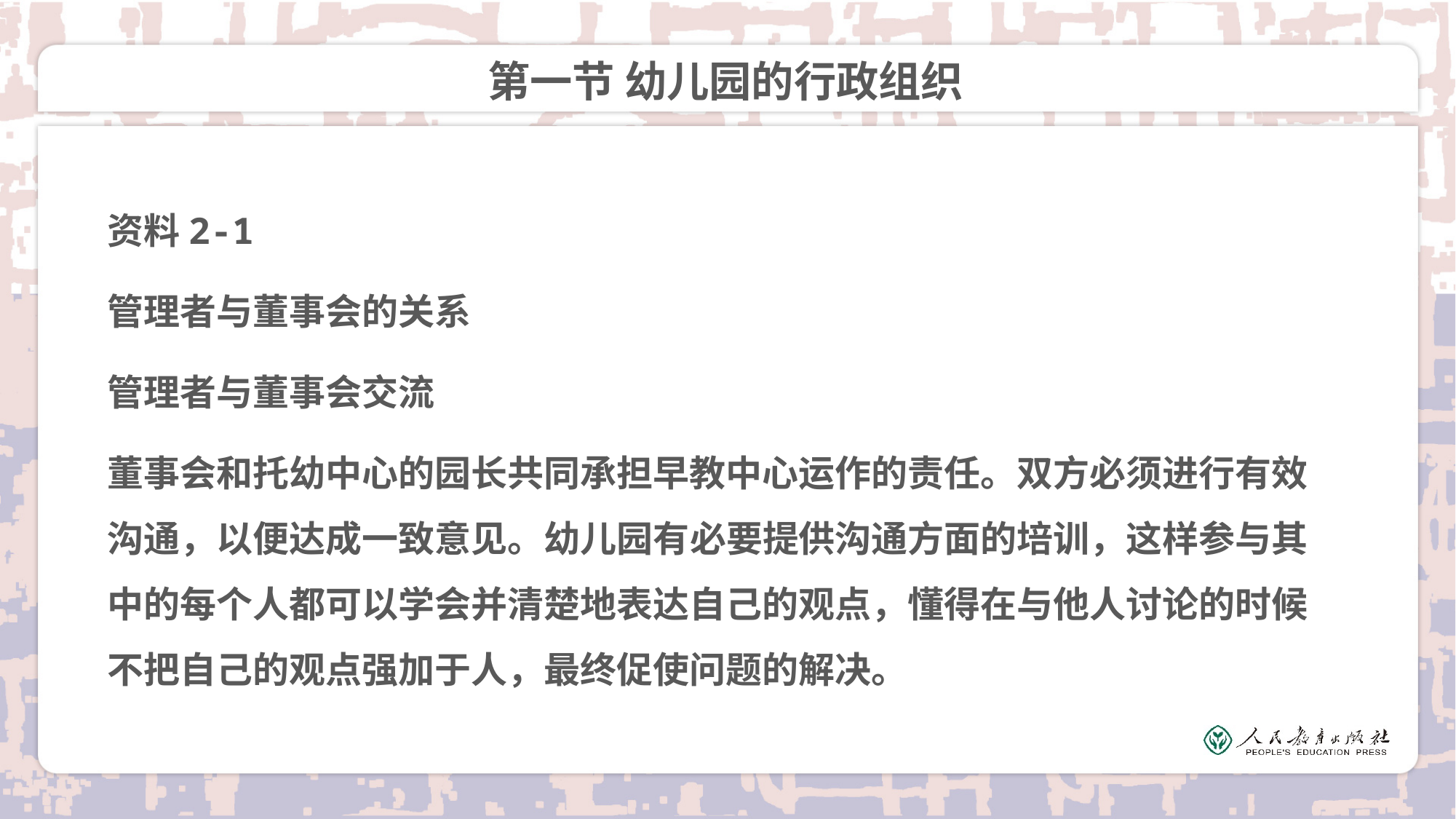

# 第一节 幼儿园的行政组织
资料2-1
管理者与董事会的关系
管理者与董事会交流
董事会和托幼中心的园长共同承担早教中心运作的责任。双方必须进行有效沟通，以便达成一致意见。幼儿园有必要提供沟通方面的培训，这样参与其中的每个人都可以学会并清楚地表达自己的观点，懂得在与他人讨论的时候不把自己的观点强加于人，最终促使问题的解决。